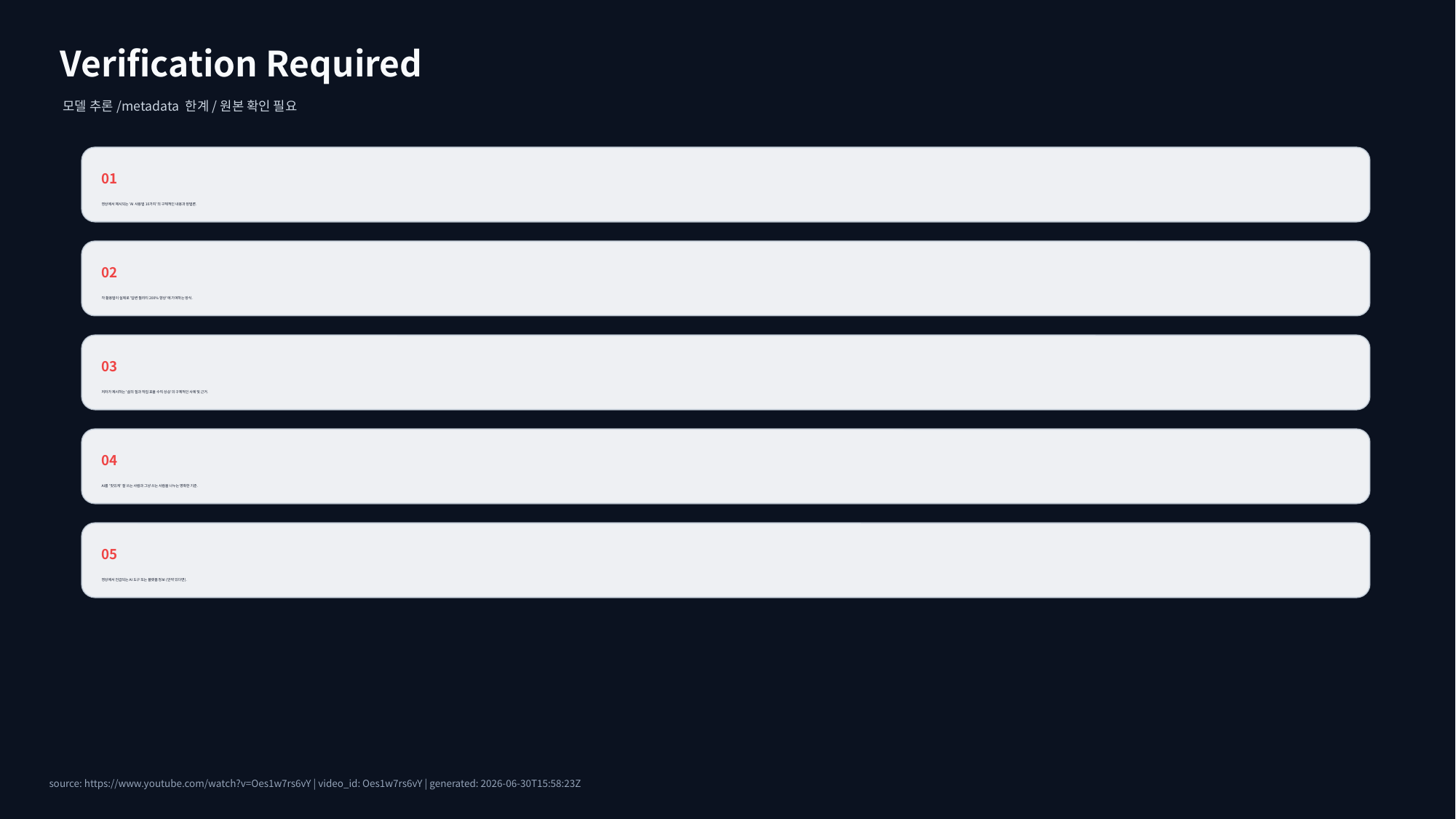

Verification Required
모델 추론/metadata 한계/원본 확인 필요

01
영상에서 제시되는 'AI 사용법 10가지'의 구체적인 내용과 방법론.

02
각 활용법이 실제로 '답변 퀄리티 200% 향상'에 기여하는 방식.

03
저자가 제시하는 '삶의 질과 작업 효율 수직 상승'의 구체적인 사례 및 근거.

04
AI를 '맛있게' 잘 쓰는 사람과 그냥 쓰는 사람을 나누는 명확한 기준.

05
영상에서 언급되는 AI 도구 또는 플랫폼 정보 (만약 있다면).
source: https://www.youtube.com/watch?v=Oes1w7rs6vY | video_id: Oes1w7rs6vY | generated: 2026-06-30T15:58:23Z